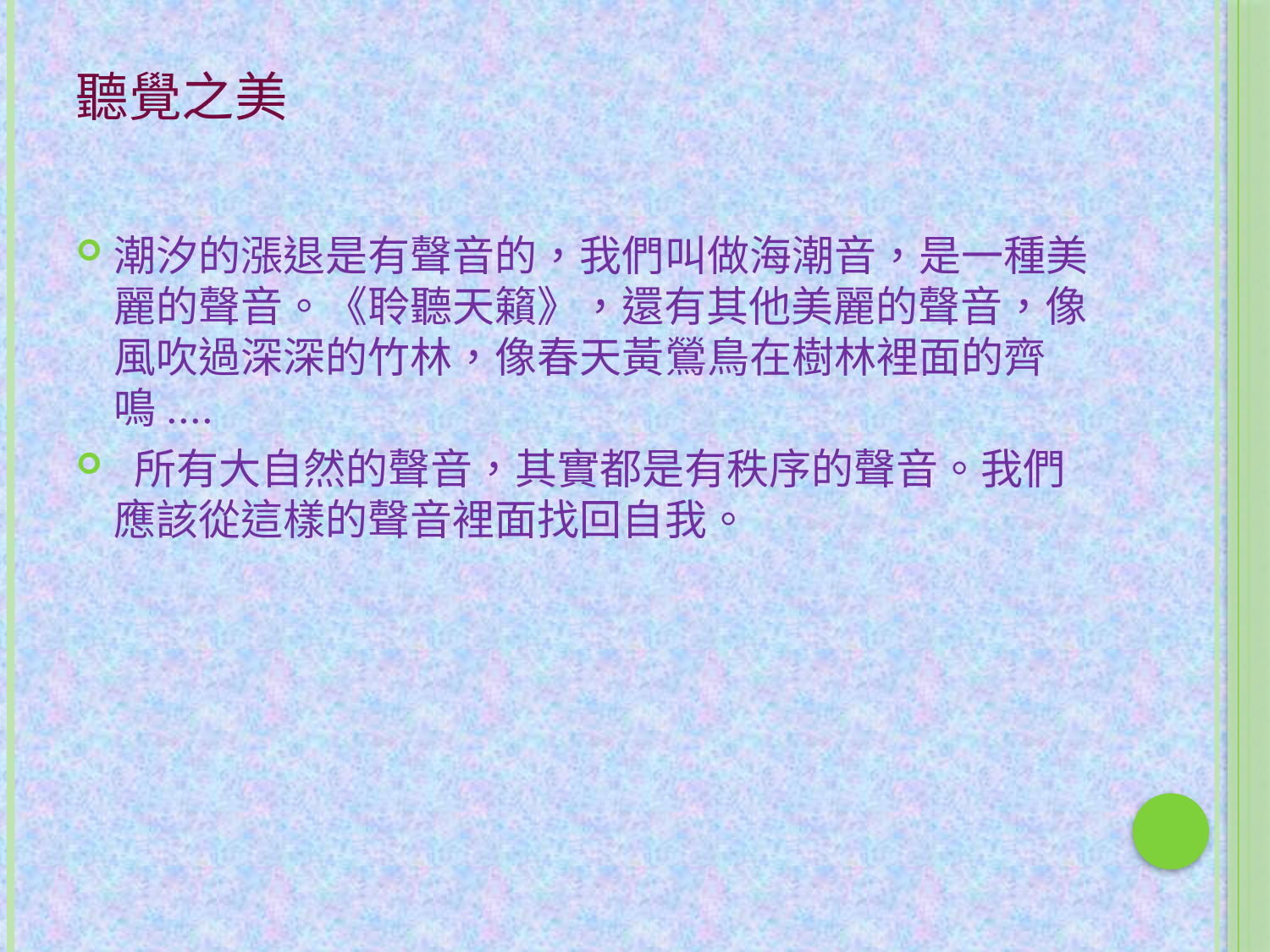

# 聽覺之美
潮汐的漲退是有聲音的，我們叫做海潮音，是一種美麗的聲音。《聆聽天籟》，還有其他美麗的聲音，像風吹過深深的竹林，像春天黃鶯鳥在樹林裡面的齊鳴....
 所有大自然的聲音，其實都是有秩序的聲音。我們應該從這樣的聲音裡面找回自我。